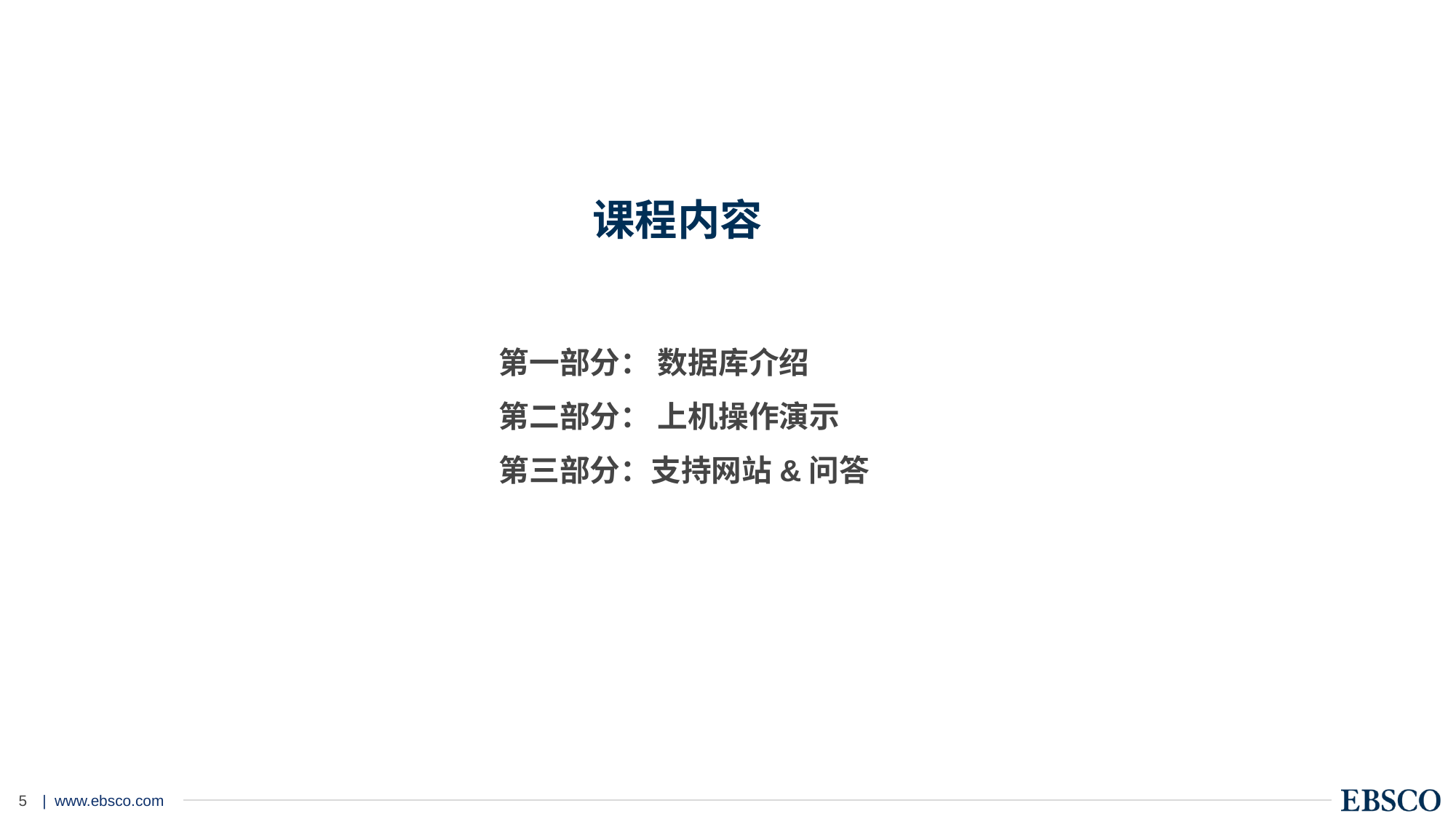

# 课程内容

第一部分： 数据库介绍
第二部分： 上机操作演示
第三部分：支持网站&问答